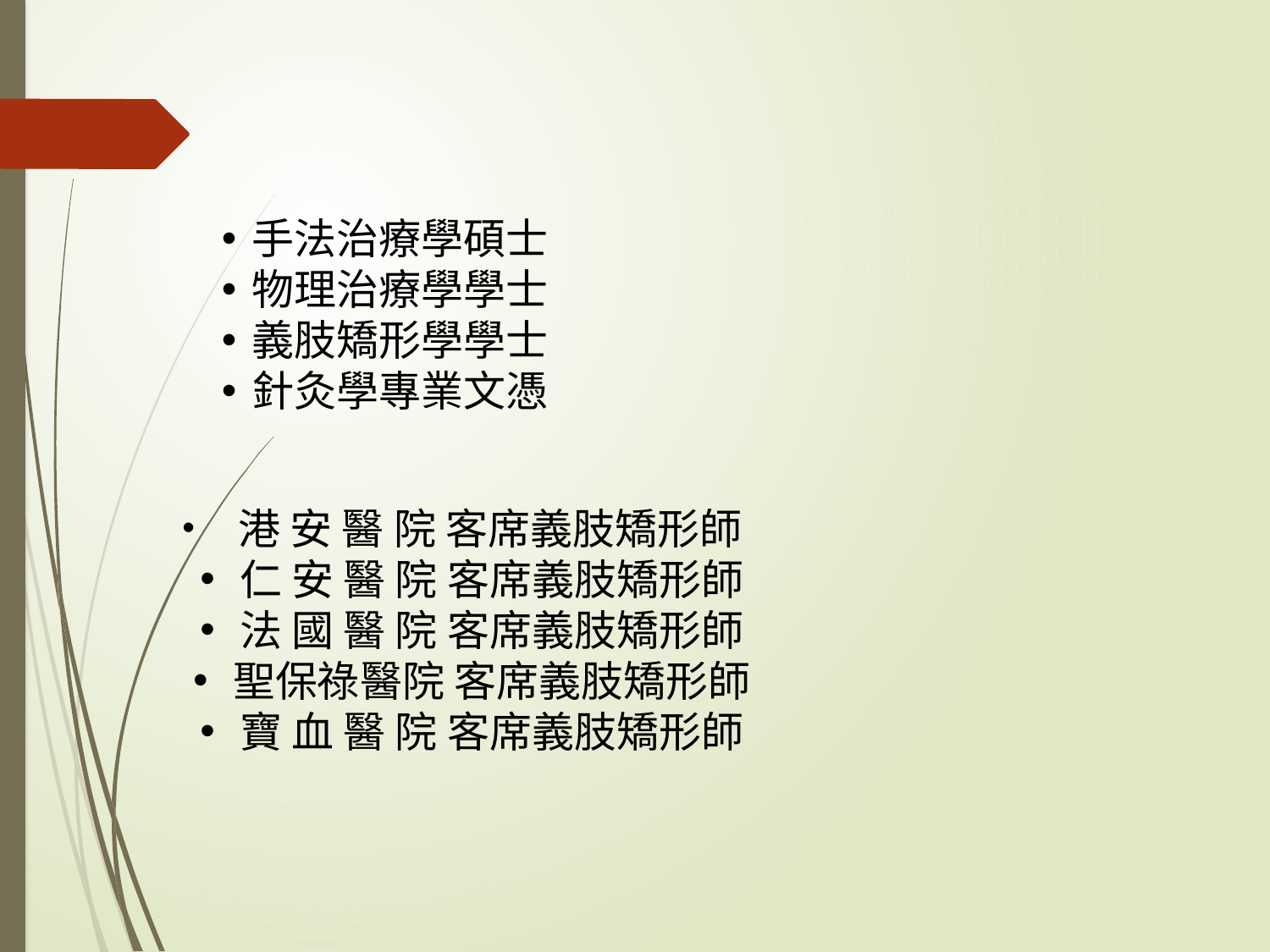

手法治療學碩士
物理治療學學士
義肢矯形學學士
針灸學專業文憑
 港 安 醫 院 客席義肢矯形師
仁 安 醫 院 客席義肢矯形師
法 國 醫 院 客席義肢矯形師
聖保祿醫院 客席義肢矯形師
寶 血 醫 院 客席義肢矯形師